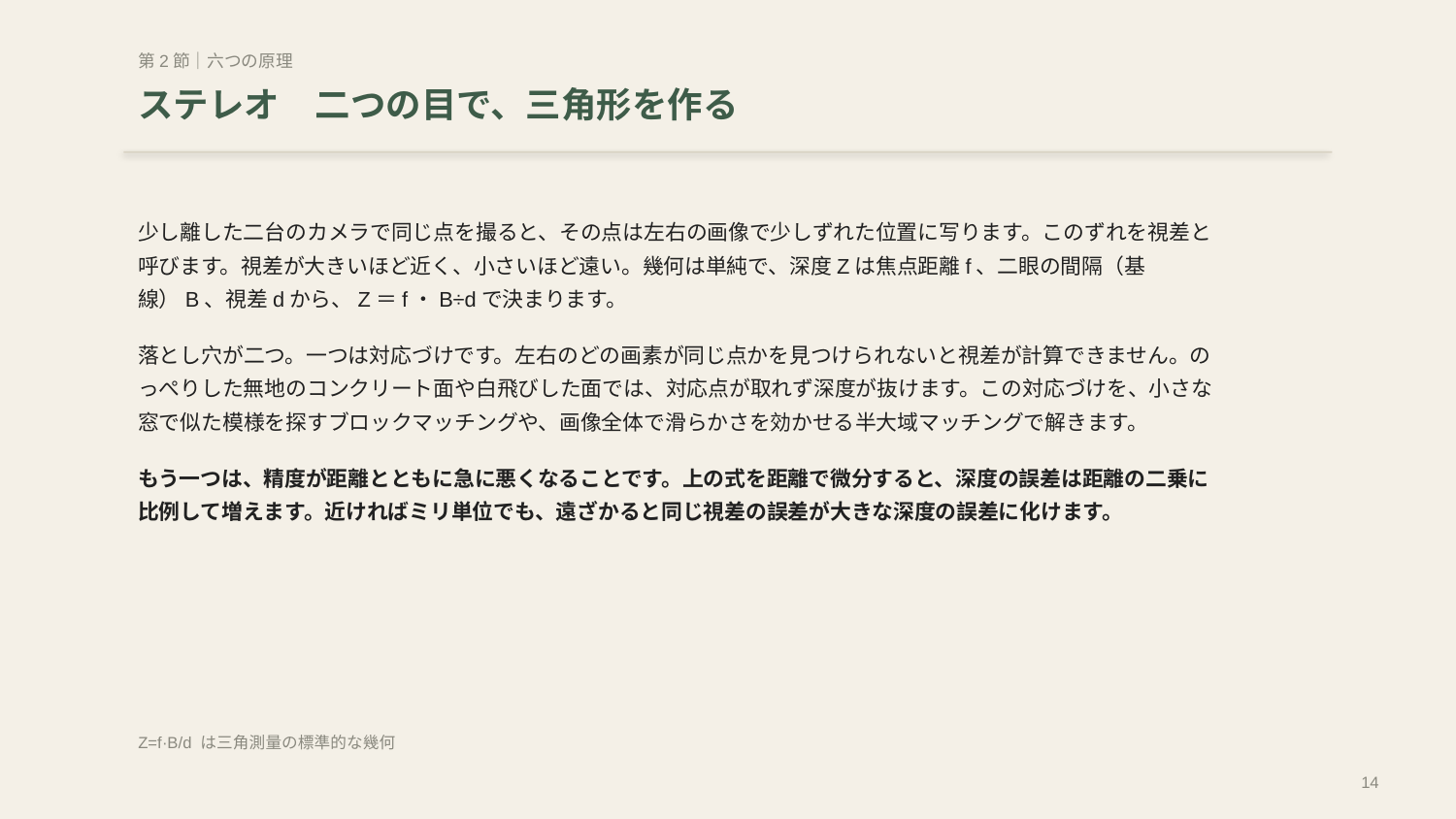

第2節｜六つの原理
ステレオ　二つの目で、三角形を作る

少し離した二台のカメラで同じ点を撮ると、その点は左右の画像で少しずれた位置に写ります。このずれを視差と呼びます。視差が大きいほど近く、小さいほど遠い。幾何は単純で、深度Zは焦点距離f、二眼の間隔（基線）B、視差dから、Z＝f・B÷dで決まります。
落とし穴が二つ。一つは対応づけです。左右のどの画素が同じ点かを見つけられないと視差が計算できません。のっぺりした無地のコンクリート面や白飛びした面では、対応点が取れず深度が抜けます。この対応づけを、小さな窓で似た模様を探すブロックマッチングや、画像全体で滑らかさを効かせる半大域マッチングで解きます。
もう一つは、精度が距離とともに急に悪くなることです。上の式を距離で微分すると、深度の誤差は距離の二乗に比例して増えます。近ければミリ単位でも、遠ざかると同じ視差の誤差が大きな深度の誤差に化けます。
Z=f·B/d は三角測量の標準的な幾何
14